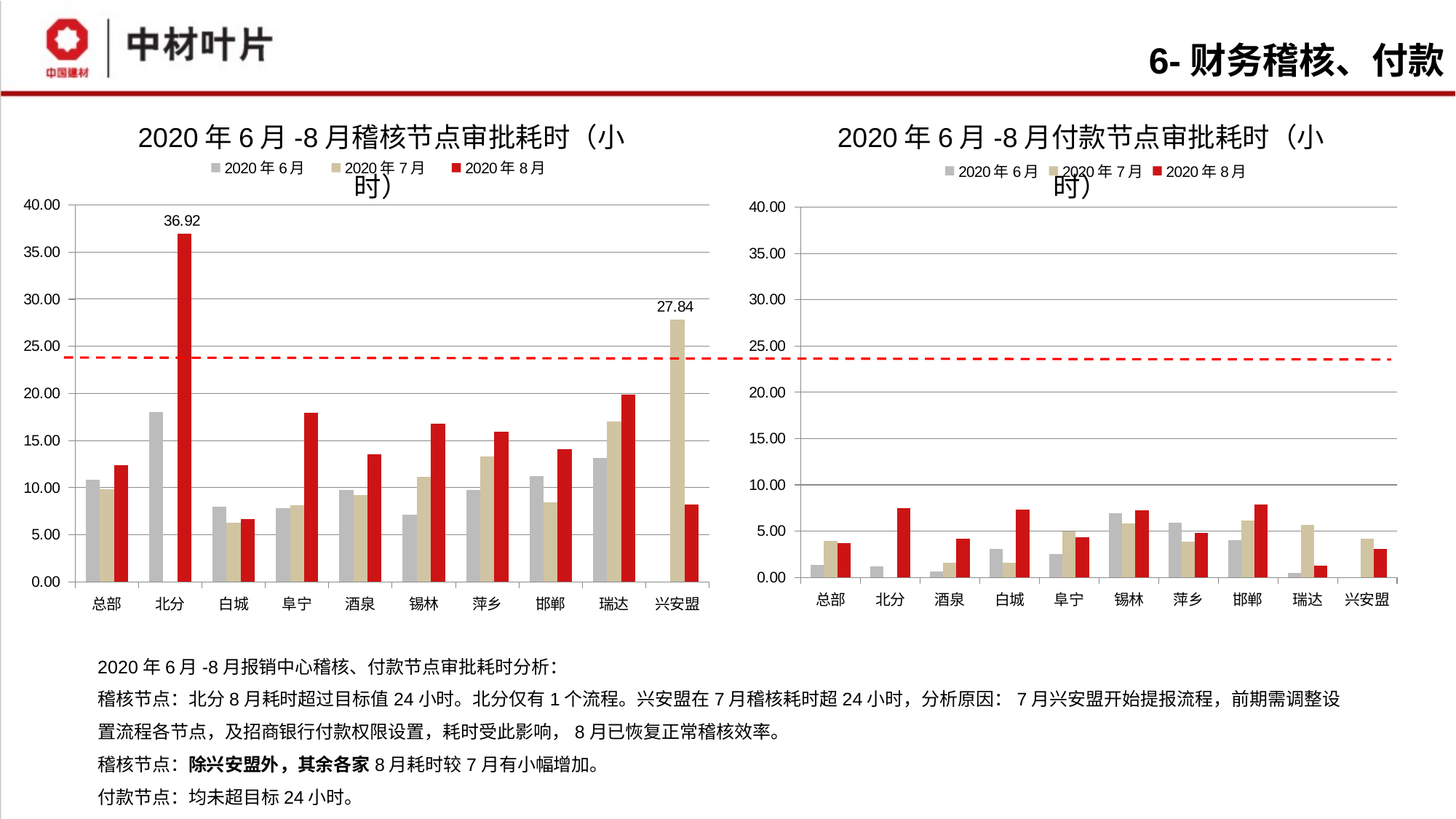

# 6-财务稽核、付款

### Chart

| Category | 2020年6月 | 2020年7月 | 2020年8月 |
|---|---|---|---|
| 总部 | 10.8524695121969 | 9.84292668957904 | 12.3920295698922 |
| 北分 | 17.9877777777729 | None | 36.9163888888434 |
| 白城 | 7.95669191915923 | 6.2874158249152 | 6.63339743586794 |
| 阜宁 | 7.80123582765536 | 8.14156666668481 | 17.9299583333312 |
| 酒泉 | 9.78392857142691 | 9.24766339870471 | 13.5261689815015 |
| 锡林 | 7.11300925927208 | 11.1105969267033 | 16.8175387596996 |
| 萍乡 | 9.74106944446103 | 13.3214197531003 | 15.964204204198 |
| 邯郸 | 11.256411111143 | 8.45950396825044 | 14.0867361111123 |
| 瑞达 | 13.1542824074131 | 17.0385024154523 | 19.9004629629198 |
| 兴安盟 | None | 27.8355934343417 | 8.1777532679878 |
2020年6月-8月稽核节点审批耗时（小时）

### Chart

| Category | 2020年6月 | 2020年7月 | 2020年8月 |
|---|---|---|---|
| 总部 | 1.36395000000251 | 3.98066666666637 | 3.72542397661478 |
| 北分 | 1.15402777775307 | None | 7.48203703702893 |
| 酒泉 | 0.639999999982627 | 1.62291666664169 | 4.21646990737645 |
| 白城 | 3.08573232322339 | 1.58790404039477 | 7.30880116959911 |
| 阜宁 | 2.49697831979805 | 4.99616161615598 | 4.32061594201672 |
| 锡林 | 6.90837962961814 | 5.82855555554187 | 7.24151234566913 |
| 萍乡 | 5.94761437908335 | 3.83224014334583 | 4.81436781609302 |
| 邯郸 | 4.02407777775312 | 6.1652492877284 | 7.86283333333209 |
| 瑞达 | 0.510956790143003 | 5.67385185183957 | 1.23398148146225 |
| 兴安盟 | None | 4.15054232804271 | 3.05829710145633 |
2020年6月-8月付款节点审批耗时（小时）
2020年6月-8月报销中心稽核、付款节点审批耗时分析：
稽核节点：北分8月耗时超过目标值24小时。北分仅有1个流程。兴安盟在7月稽核耗时超24小时，分析原因：7月兴安盟开始提报流程，前期需调整设置流程各节点，及招商银行付款权限设置，耗时受此影响，8月已恢复正常稽核效率。
稽核节点：除兴安盟外，其余各家8月耗时较7月有小幅增加。
付款节点：均未超目标24小时。